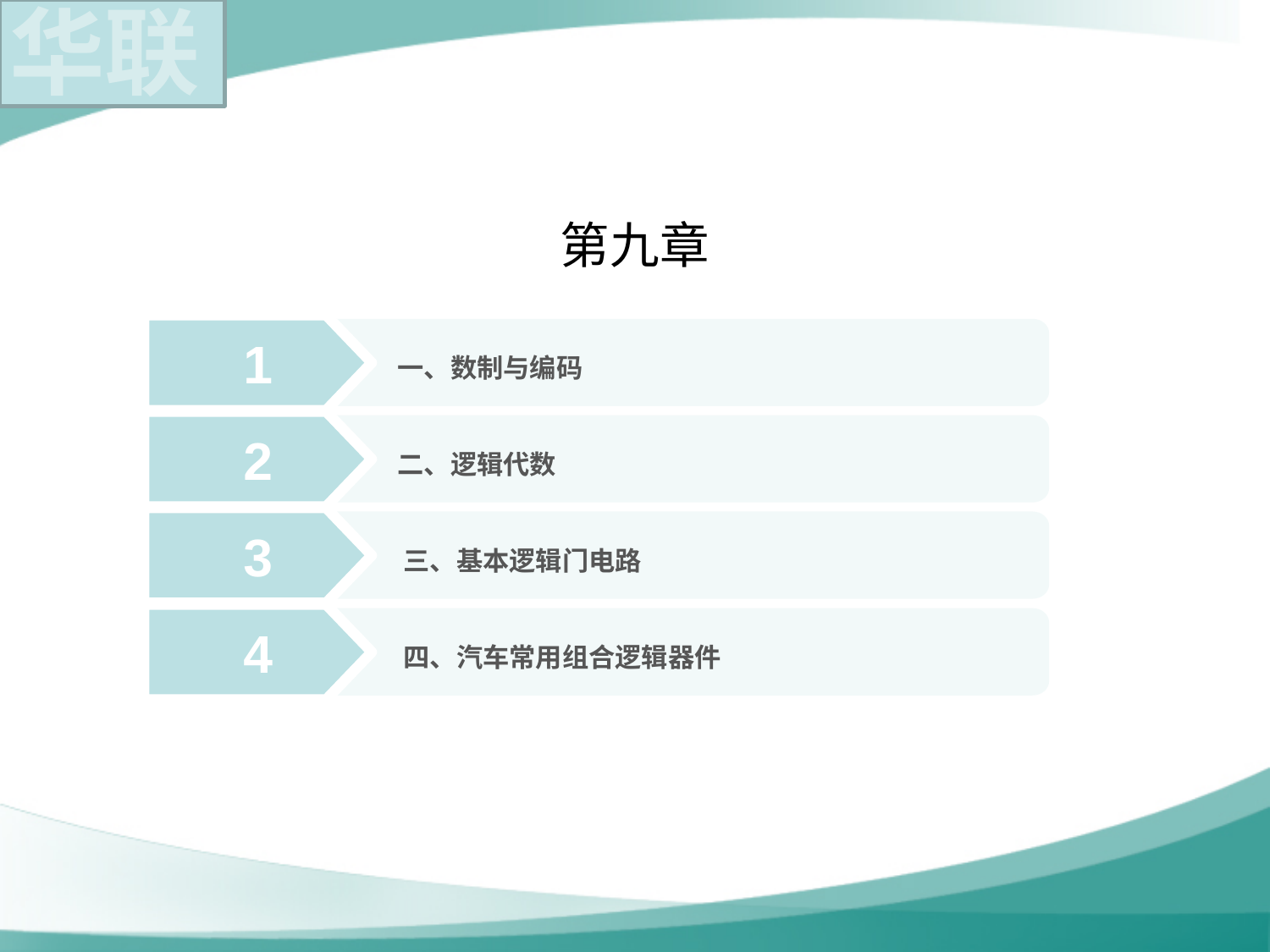

# 第九章
1
    一、数制与编码
2
    二、逻辑代数
3
     三、基本逻辑门电路
4
     四、汽车常用组合逻辑器件